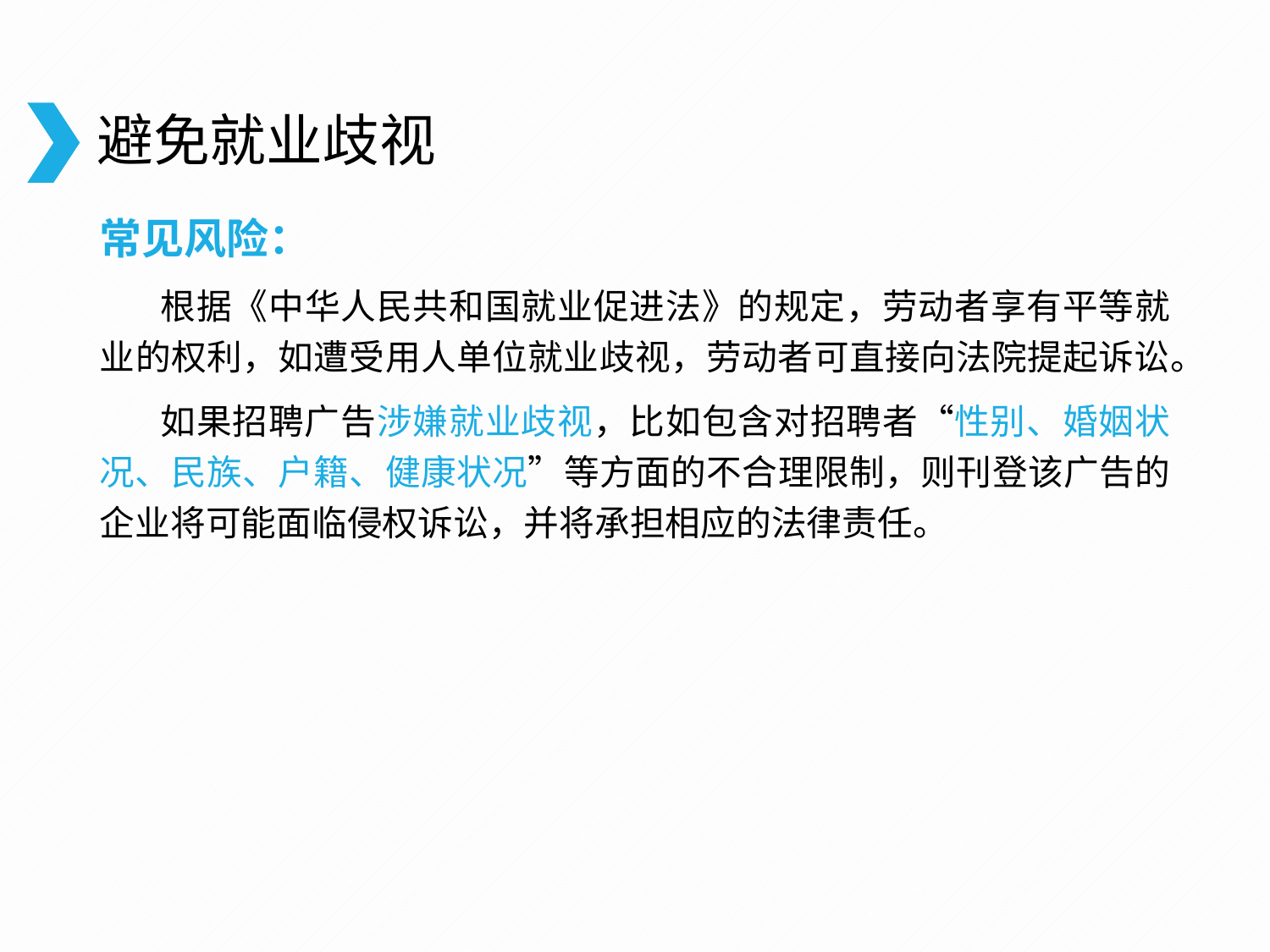

# 避免就业歧视
常见风险：
      根据《中华人民共和国就业促进法》的规定，劳动者享有平等就业的权利，如遭受用人单位就业歧视，劳动者可直接向法院提起诉讼。
      如果招聘广告涉嫌就业歧视，比如包含对招聘者“性别、婚姻状况、民族、户籍、健康状况”等方面的不合理限制，则刊登该广告的企业将可能面临侵权诉讼，并将承担相应的法律责任。
19